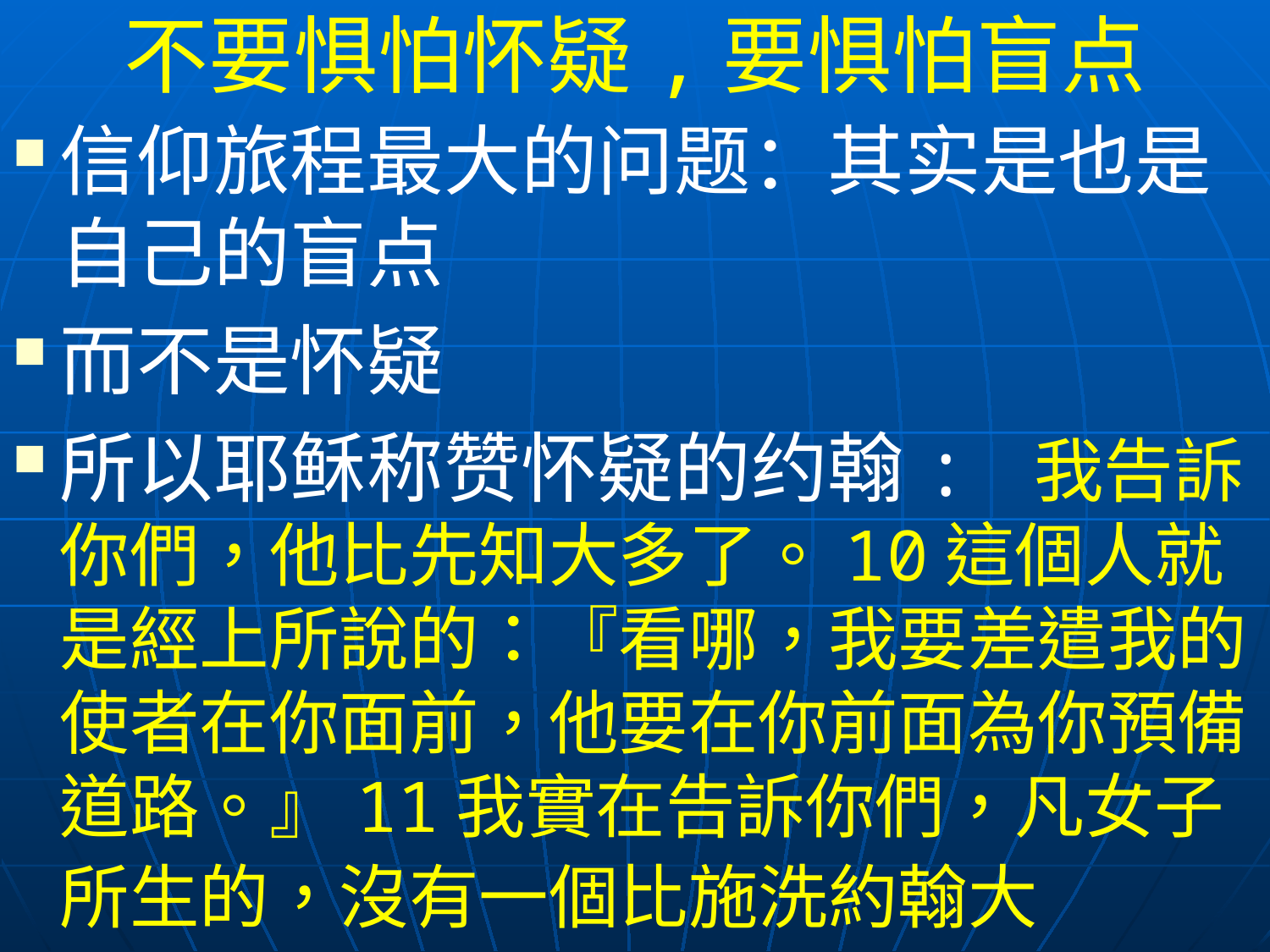

不要惧怕怀疑,要惧怕盲点
信仰旅程最大的问题：其实是也是自己的盲点
而不是怀疑
所以耶稣称赞怀疑的约翰: 我告訴你們，他比先知大多了。10這個人就是經上所說的：『看哪，我要差遣我的使者在你面前，他要在你前面為你預備道路。』11我實在告訴你們，凡女子所生的，沒有一個比施洗約翰大